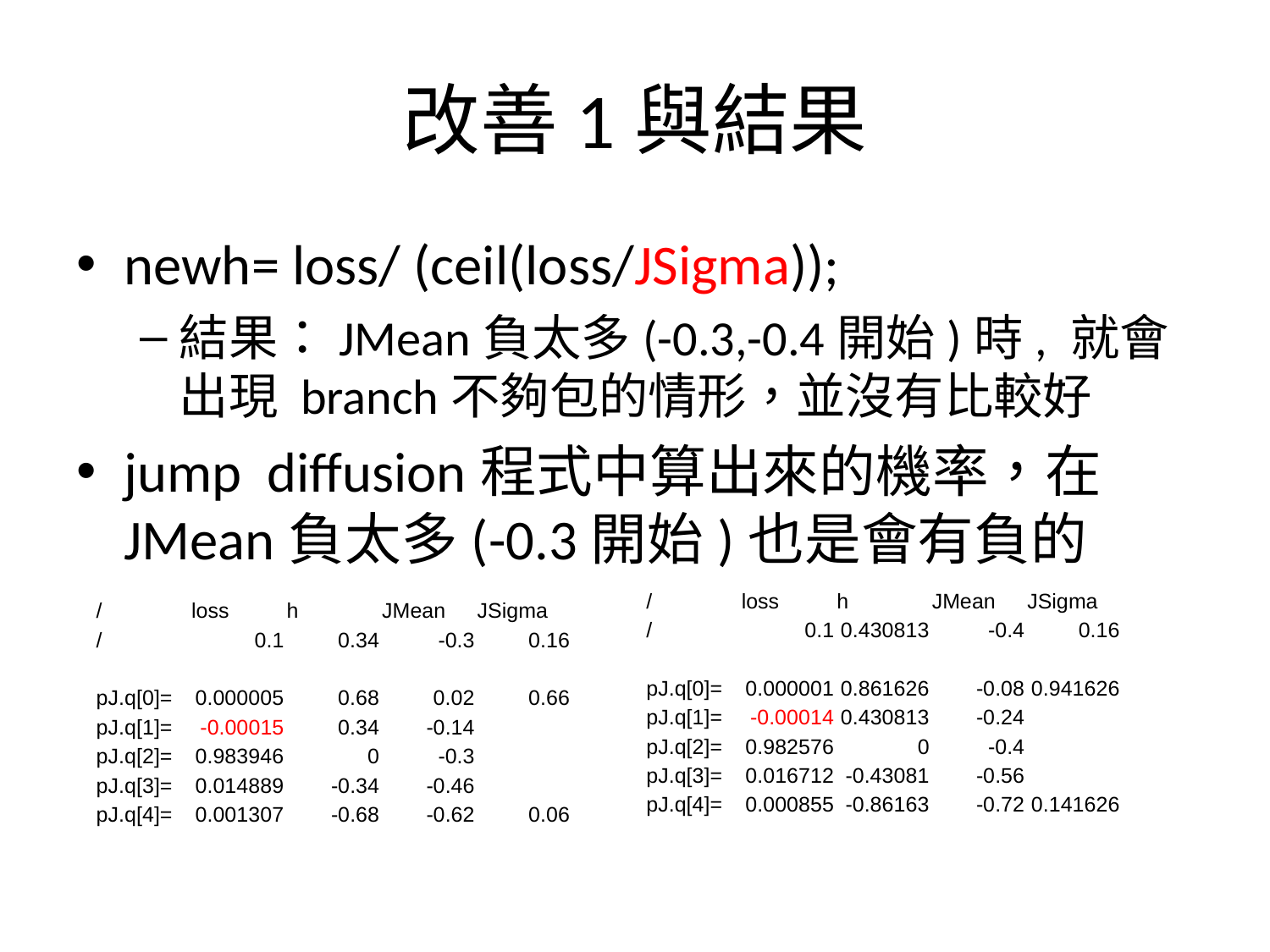

# 改善1與結果
newh= loss/ (ceil(loss/JSigma));
結果：JMean負太多(-0.3,-0.4開始)時, 就會出現 branch不夠包的情形，並沒有比較好
jump  diffusion程式中算出來的機率，在JMean負太多(-0.3開始)也是會有負的

| / | loss | h | JMean | JSigma |
| --- | --- | --- | --- | --- |
| / | 0.1 | 0.430813 | -0.4 | 0.16 |
|  |  |  |  |  |
| pJ.q[0]= | 0.000001 | 0.861626 | -0.08 | 0.941626 |
| pJ.q[1]= | -0.00014 | 0.430813 | -0.24 |  |
| pJ.q[2]= | 0.982576 | 0 | -0.4 |  |
| pJ.q[3]= | 0.016712 | -0.43081 | -0.56 |  |
| pJ.q[4]= | 0.000855 | -0.86163 | -0.72 | 0.141626 |
| / | loss | h | JMean | JSigma |
| --- | --- | --- | --- | --- |
| / | 0.1 | 0.34 | -0.3 | 0.16 |
|  |  |  |  |  |
| pJ.q[0]= | 0.000005 | 0.68 | 0.02 | 0.66 |
| pJ.q[1]= | -0.00015 | 0.34 | -0.14 |  |
| pJ.q[2]= | 0.983946 | 0 | -0.3 |  |
| pJ.q[3]= | 0.014889 | -0.34 | -0.46 |  |
| pJ.q[4]= | 0.001307 | -0.68 | -0.62 | 0.06 |